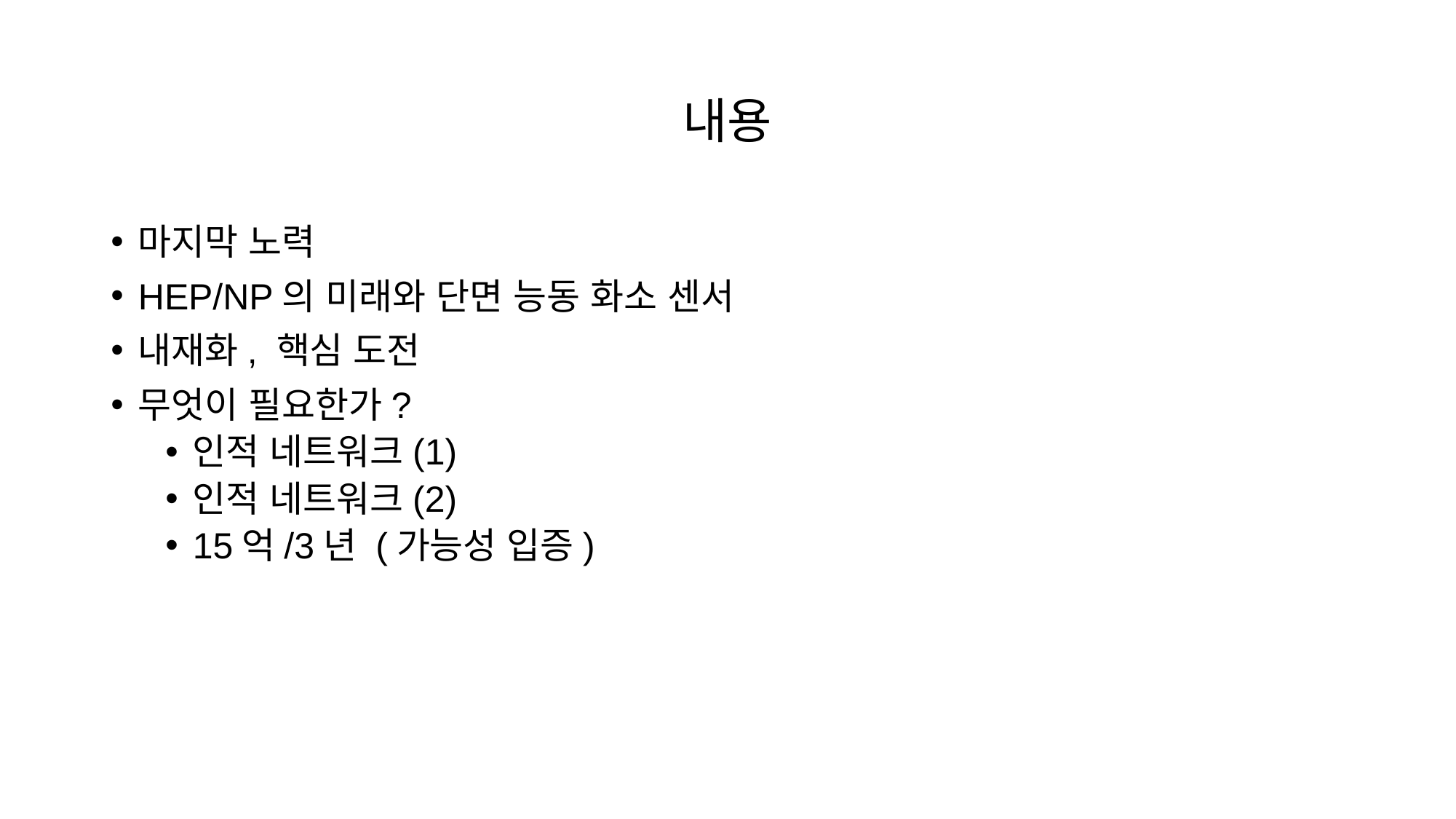

# 내용
마지막 노력
HEP/NP의 미래와 단면 능동 화소 센서
내재화, 핵심 도전
무엇이 필요한가?
인적 네트워크(1)
인적 네트워크(2)
15억/3년 (가능성 입증)